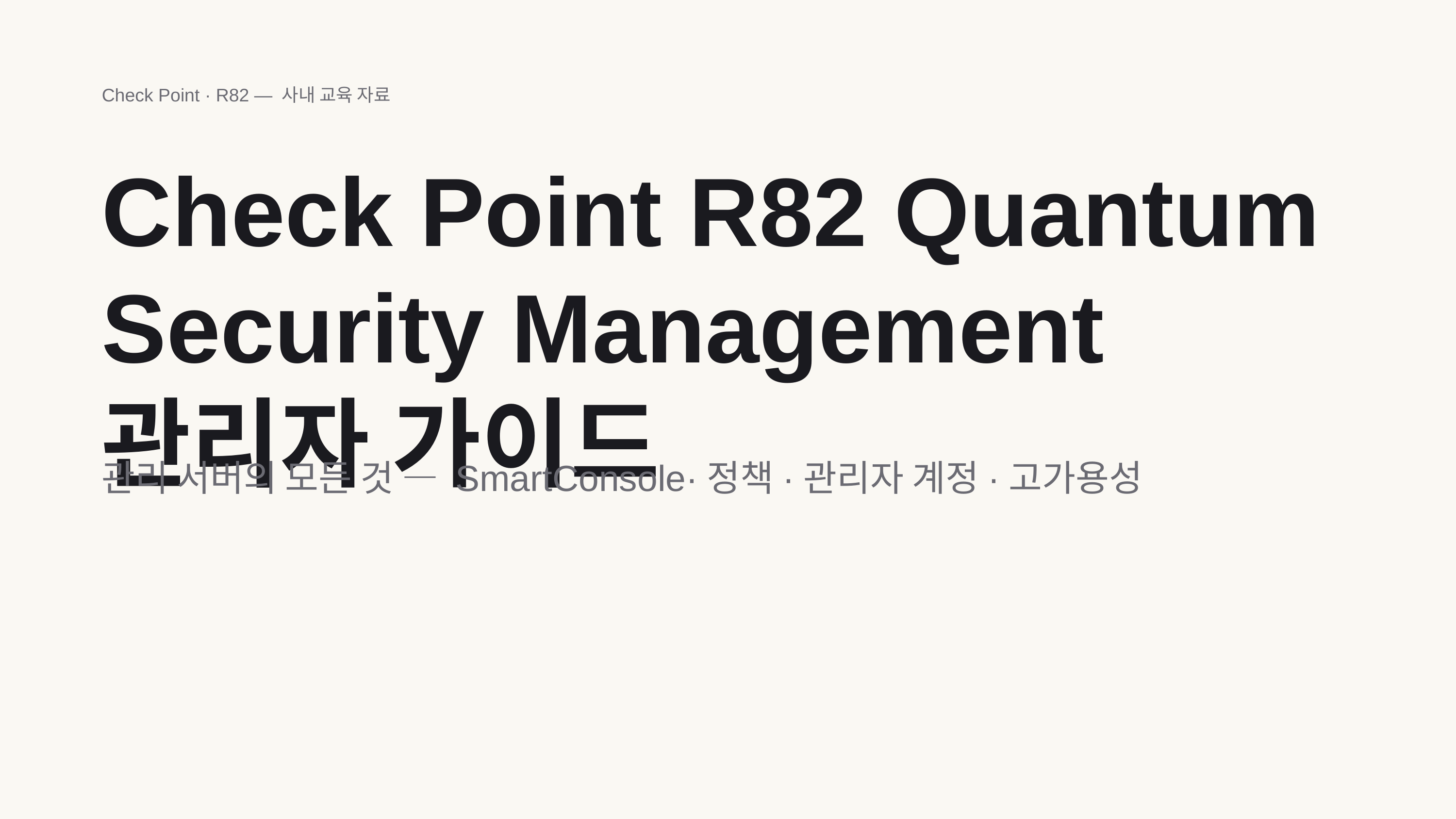

Check Point · R82 — 사내 교육 자료
Check Point R82 Quantum Security Management 관리자 가이드
관리 서버의 모든 것 — SmartConsole·정책·관리자 계정·고가용성